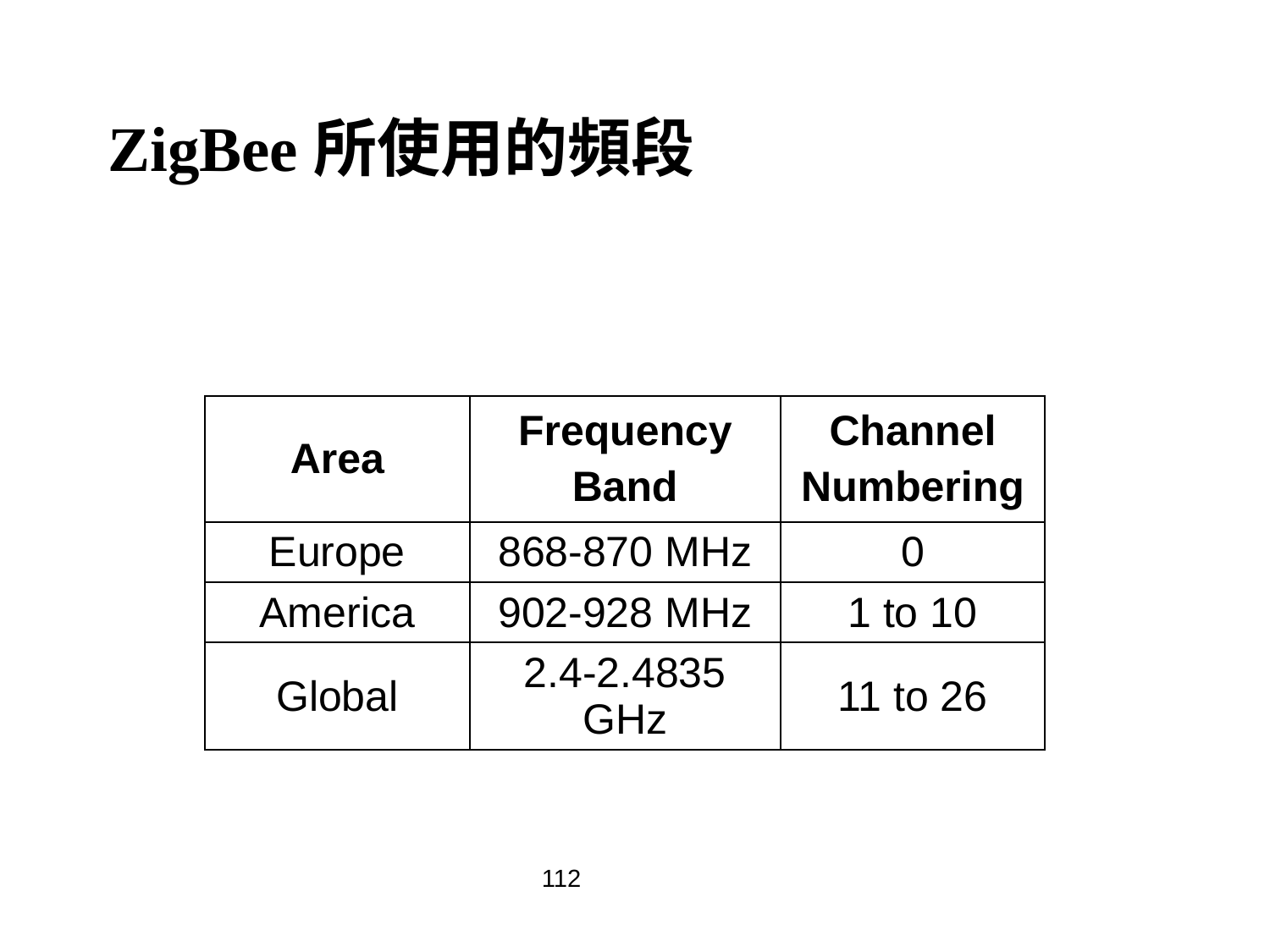

# ZigBee所使用的頻段

| Area | Frequency Band | Channel Numbering |
| --- | --- | --- |
| Europe | 868-870 MHz | 0 |
| America | 902-928 MHz | 1 to 10 |
| Global | 2.4-2.4835 GHz | 11 to 26 |
112